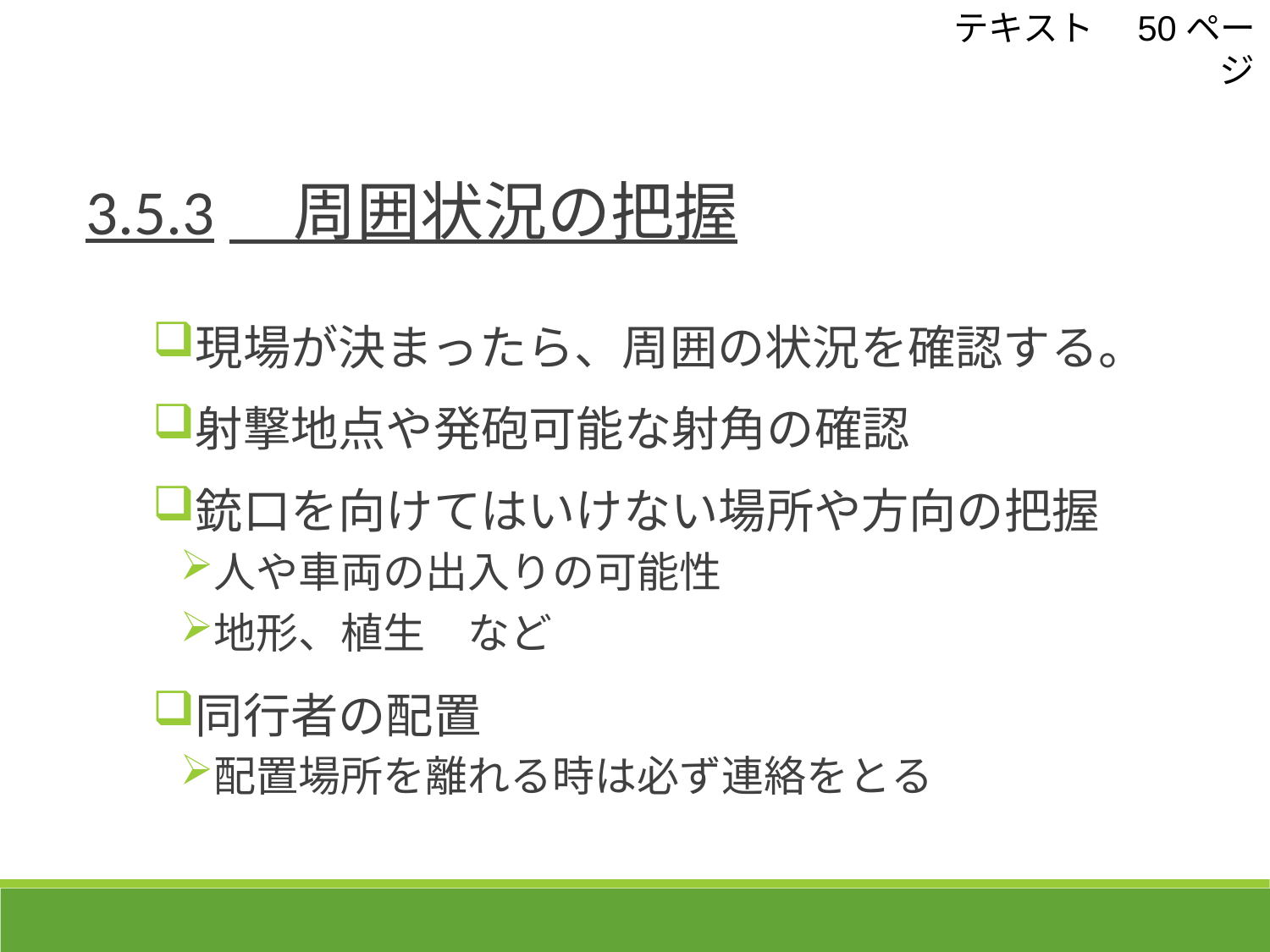

テキスト　50ページ
3.5.3　周囲状況の把握
現場が決まったら、周囲の状況を確認する。
射撃地点や発砲可能な射角の確認
銃口を向けてはいけない場所や方向の把握
人や車両の出入りの可能性
地形、植生　など
同行者の配置
配置場所を離れる時は必ず連絡をとる